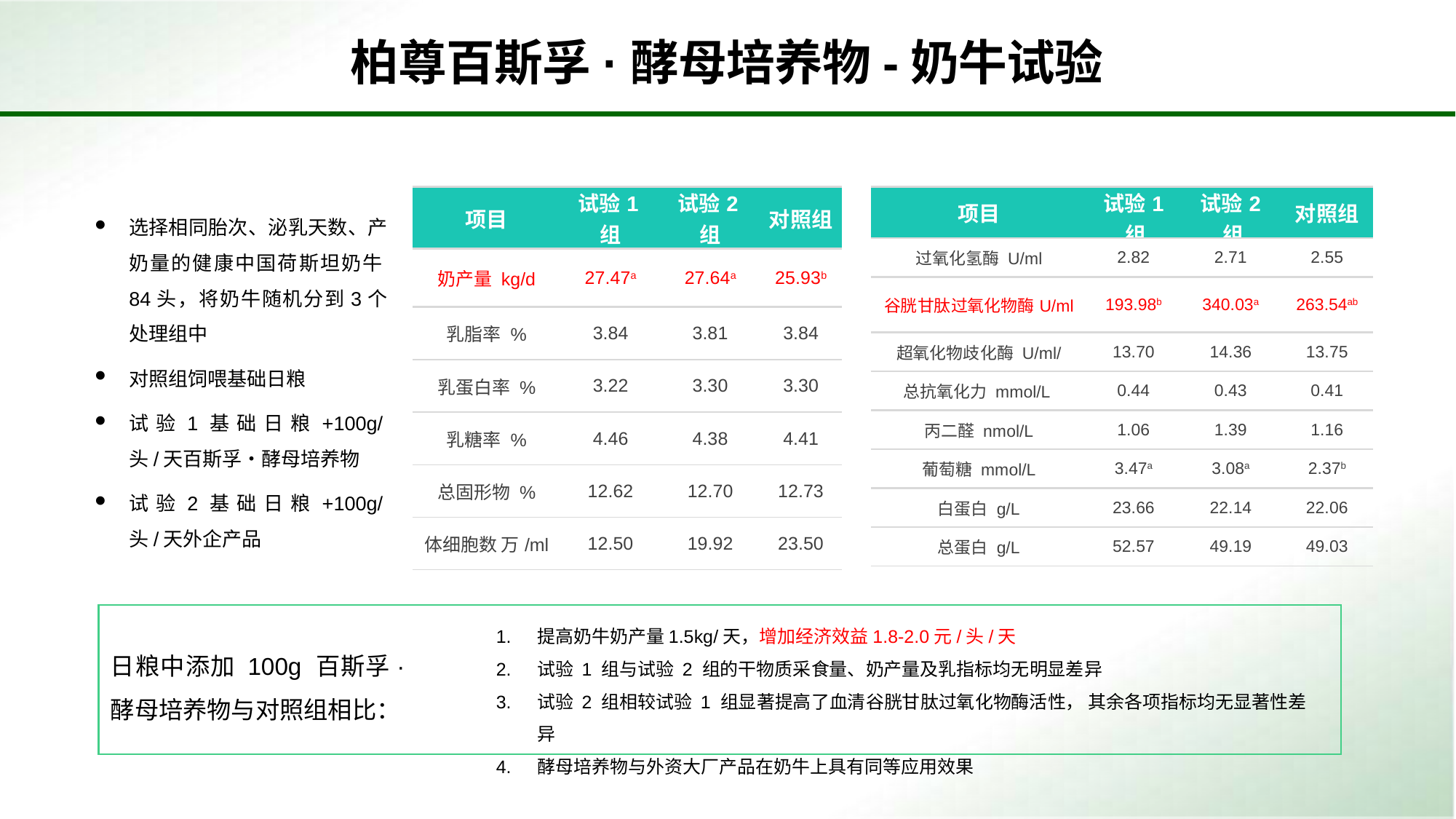

柏尊百斯孚·酵母培养物-奶牛试验

| 项目 | 试验1组 | 试验2组 | 对照组 |
| --- | --- | --- | --- |
| 奶产量 kg/d | 27.47a | 27.64a | 25.93b |
| 乳脂率 % | 3.84 | 3.81 | 3.84 |
| 乳蛋白率 % | 3.22 | 3.30 | 3.30 |
| 乳糖率 % | 4.46 | 4.38 | 4.41 |
| 总固形物 % | 12.62 | 12.70 | 12.73 |
| 体细胞数 万/ml | 12.50 | 19.92 | 23.50 |
| 项目 | 试验1组 | 试验2组 | 对照组 |
| --- | --- | --- | --- |
| 过氧化氢酶 U/ml | 2.82 | 2.71 | 2.55 |
| 谷胱甘肽过氧化物酶U/ml | 193.98b | 340.03a | 263.54ab |
| 超氧化物歧化酶 U/ml/ | 13.70 | 14.36 | 13.75 |
| 总抗氧化力 mmol/L | 0.44 | 0.43 | 0.41 |
| 丙二醛 nmol/L | 1.06 | 1.39 | 1.16 |
| 葡萄糖 mmol/L | 3.47a | 3.08a | 2.37b |
| 白蛋白 g/L | 23.66 | 22.14 | 22.06 |
| 总蛋白 g/L | 52.57 | 49.19 | 49.03 |
选择相同胎次、泌乳天数、产奶量的健康中国荷斯坦奶牛84头，将奶牛随机分到3个处理组中
对照组饲喂基础日粮
试验1基础日粮+100g/头/天百斯孚•酵母培养物
试验2基础日粮+100g/头/天外企产品

提高奶牛奶产量1.5kg/天，增加经济效益1.8-2.0元/头/天
试验 1 组与试验 2 组的干物质采食量、奶产量及乳指标均无明显差异
试验 2 组相较试验 1 组显著提高了血清谷胱甘肽过氧化物酶活性， 其余各项指标均无显著性差异
酵母培养物与外资大厂产品在奶牛上具有同等应用效果
日粮中添加 100g 百斯孚·酵母培养物与对照组相比：